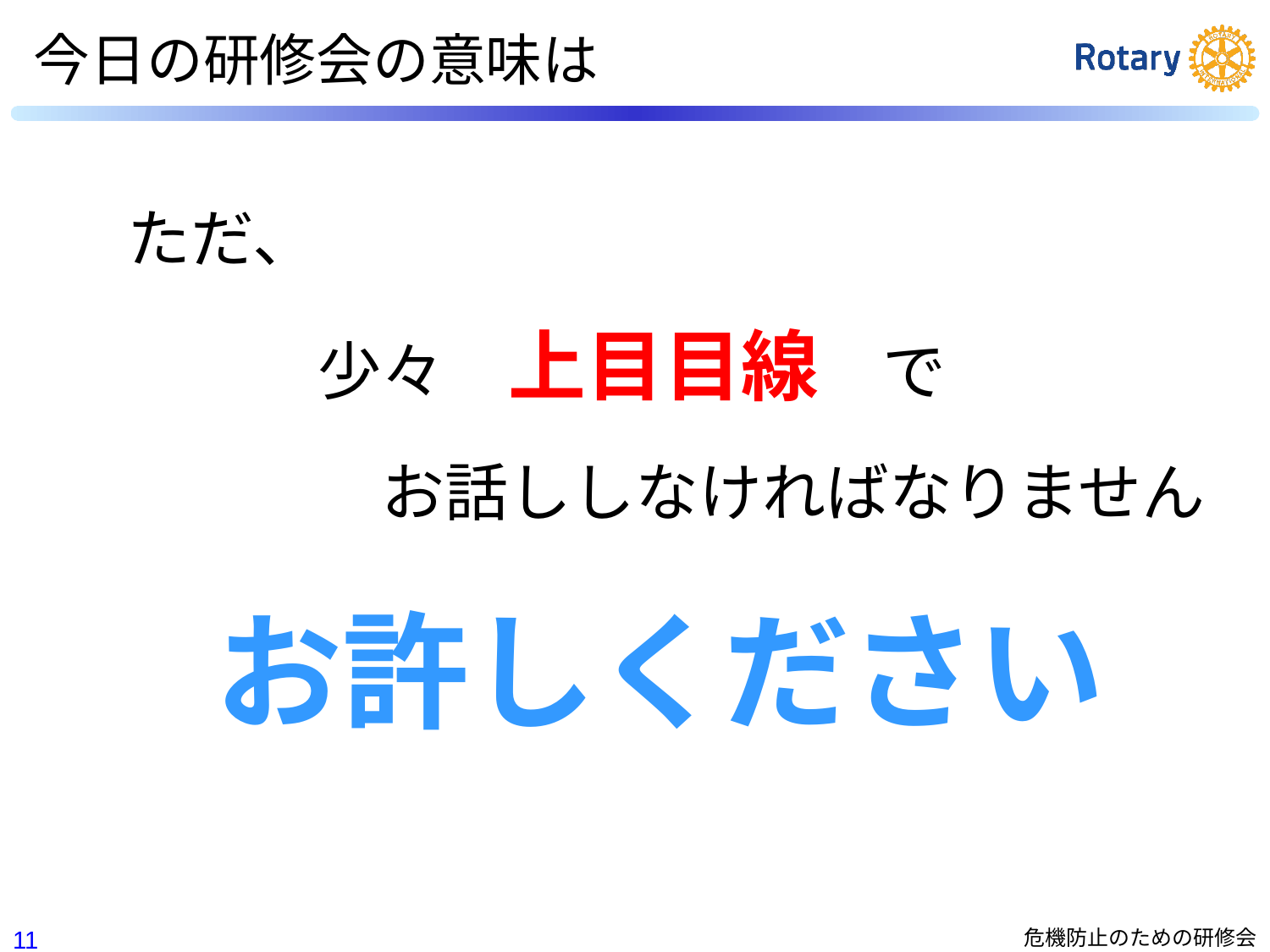

今日の研修会の意味は
ただ、
　　　少々　上目目線　で
　　　　お話ししなければなりません
お許しください
11
危機防止のための研修会